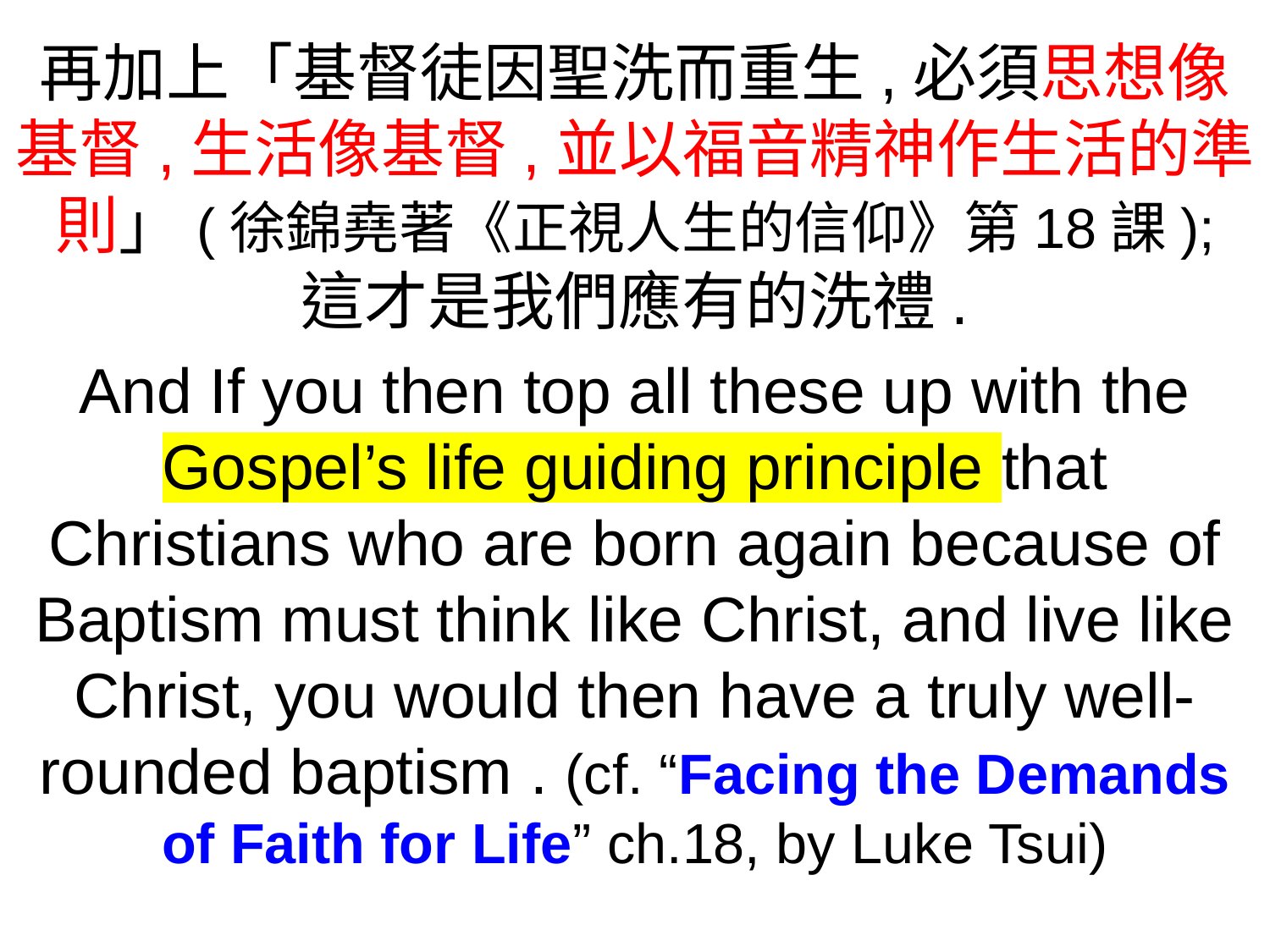

再加上「基督徒因聖洗而重生,必須思想像基督,生活像基督,並以福音精神作生活的準則」(徐錦堯著《正視人生的信仰》第18課);
這才是我們應有的洗禮.
And If you then top all these up with the Gospel’s life guiding principle that Christians who are born again because of Baptism must think like Christ, and live like Christ, you would then have a truly well-rounded baptism . (cf. “Facing the Demands of Faith for Life” ch.18, by Luke Tsui)